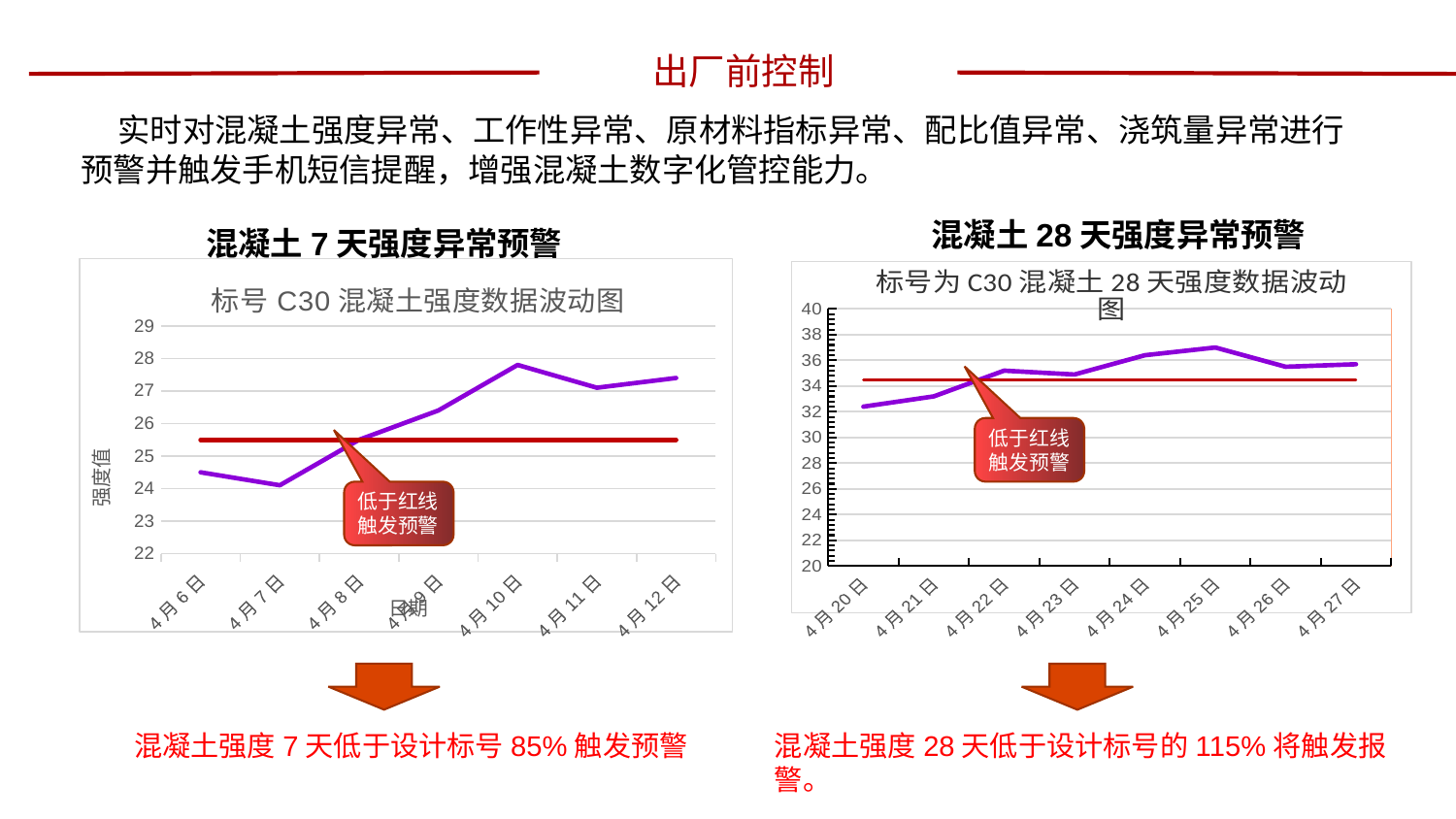

出厂前控制
    实时对混凝土强度异常、工作性异常、原材料指标异常、配比值异常、浇筑量异常进行预警并触发手机短信提醒，增强混凝土数字化管控能力。
混凝土28天强度异常预警
混凝土7天强度异常预警

### Chart: 标号C30混凝土强度数据波动图

| Category |  |  |
|---|---|---|
| 43927 | 24.5 | 25.5 |
| 43928 | 24.1 | 25.5 |
| 43929 | 25.5 | 25.5 |
| 43930 | 26.4 | 25.5 |
| 43931 | 27.8 | 25.5 |
| 43932 | 27.1 | 25.5 |
| 43933 | 27.4 | 25.5 |

### Chart: 标号为C30混凝土28天强度数据波动图

| Category |  | 2 |
|---|---|---|
| 43941 | 32.4 | 34.5 |
| 43942 | 33.2 | 34.5 |
| 43943 | 35.2 | 34.5 |
| 43944 | 34.9 | 34.5 |
| 43945 | 36.4 | 34.5 |
| 43946 | 37.0 | 34.5 |
| 43947 | 35.5 | 34.5 |
| 43948 | 35.7 | 34.5 |
低于红线触发预警

低于红线预警

低于红线触发预警

混凝土强度7天低于设计标号85%触发预警
混凝土强度28天低于设计标号的115%将触发报警。